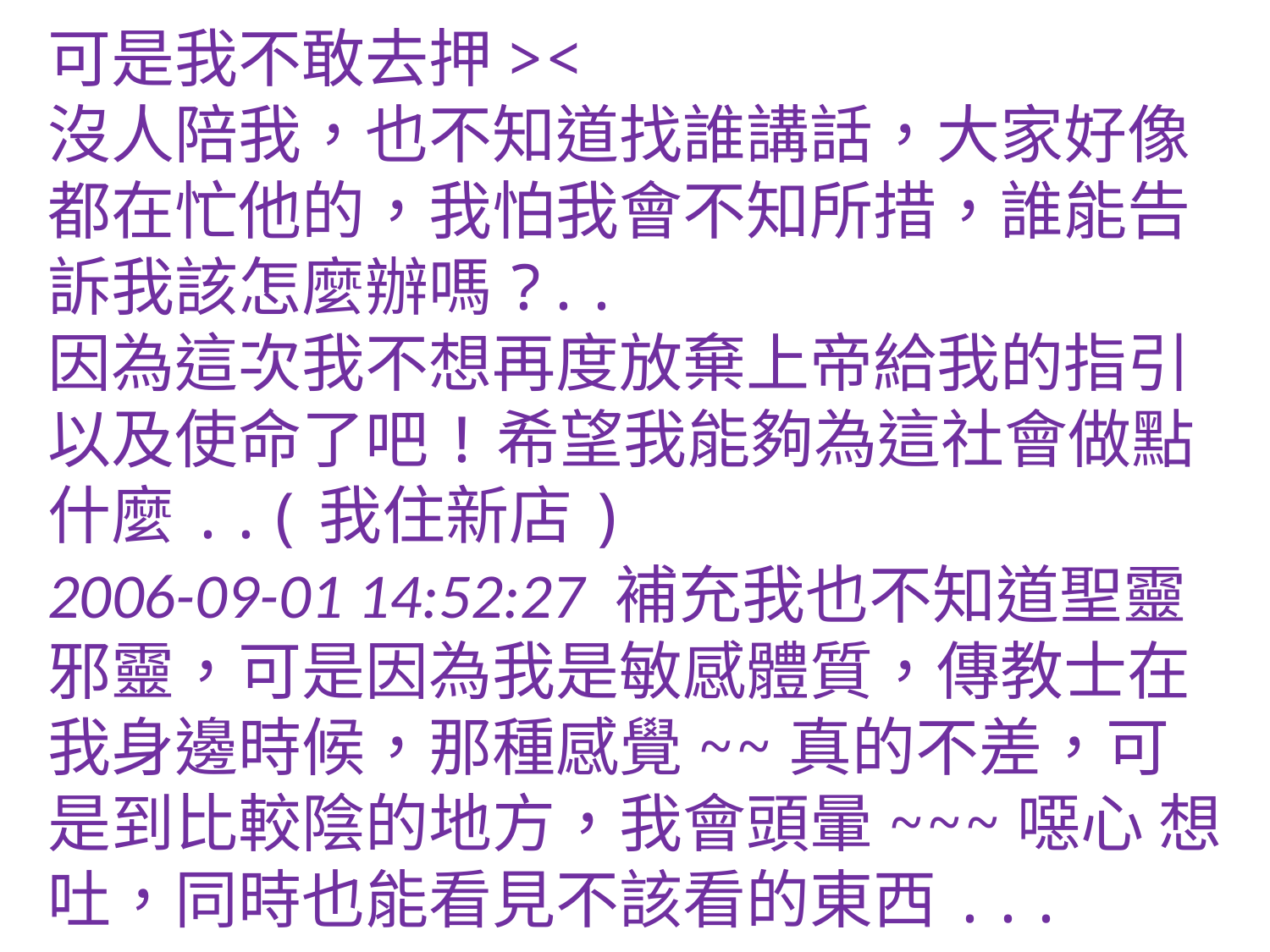

可是我不敢去押><
沒人陪我，也不知道找誰講話，大家好像都在忙他的，我怕我會不知所措，誰能告訴我該怎麼辦嗎?..
因為這次我不想再度放棄上帝給我的指引以及使命了吧!希望我能夠為這社會做點什麼..(我住新店)
2006-09-01 14:52:27 補充我也不知道聖靈邪靈，可是因為我是敏感體質，傳教士在我身邊時候，那種感覺~~真的不差，可是到比較陰的地方，我會頭暈~~~噁心 想吐，同時也能看見不該看的東西...